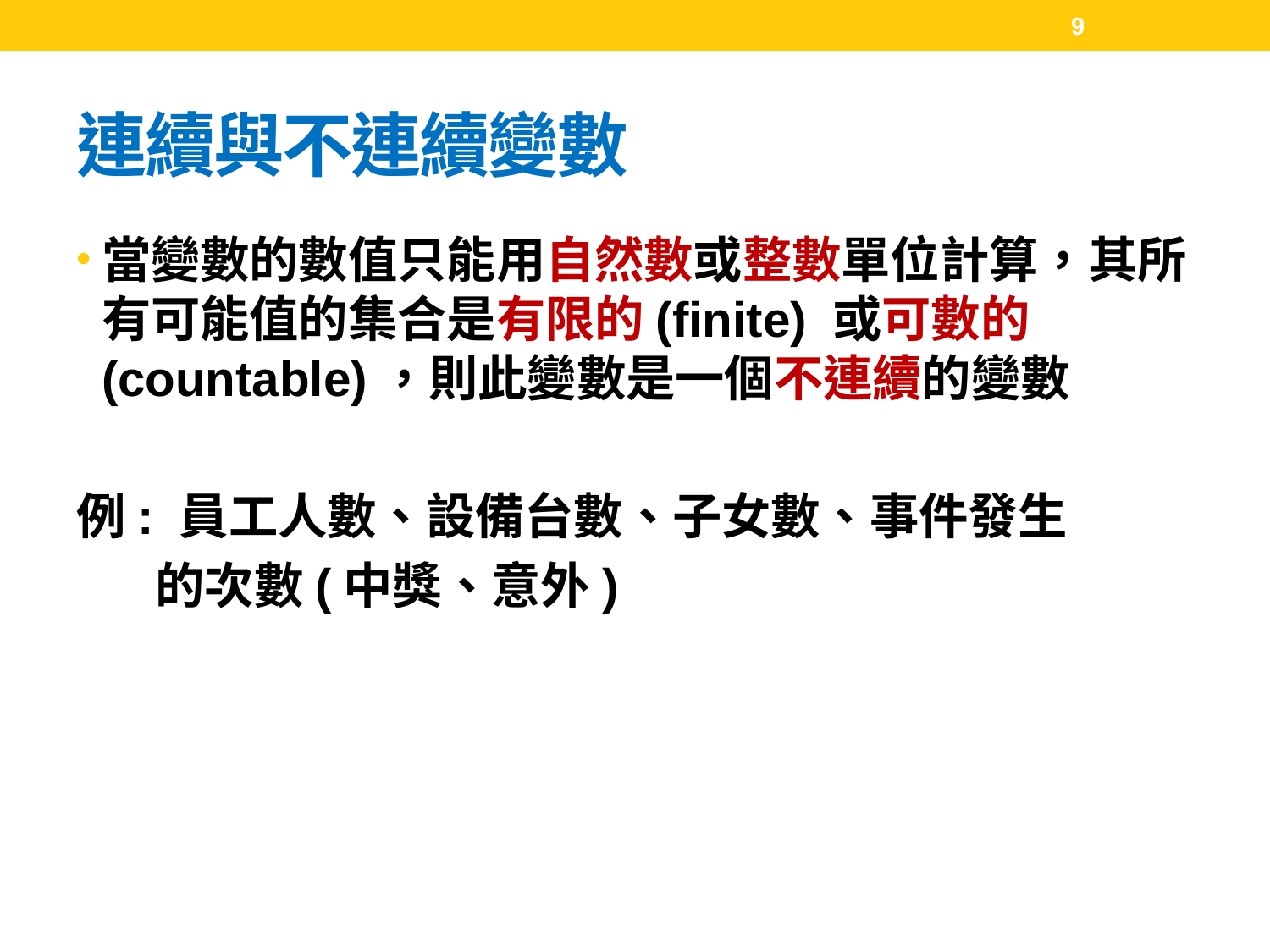

9
# 連續與不連續變數
當變數的數值只能用自然數或整數單位計算，其所有可能值的集合是有限的(finite) 或可數的(countable)，則此變數是一個不連續的變數

例: 員工人數、設備台數、子女數、事件發生
      的次數(中獎、意外)